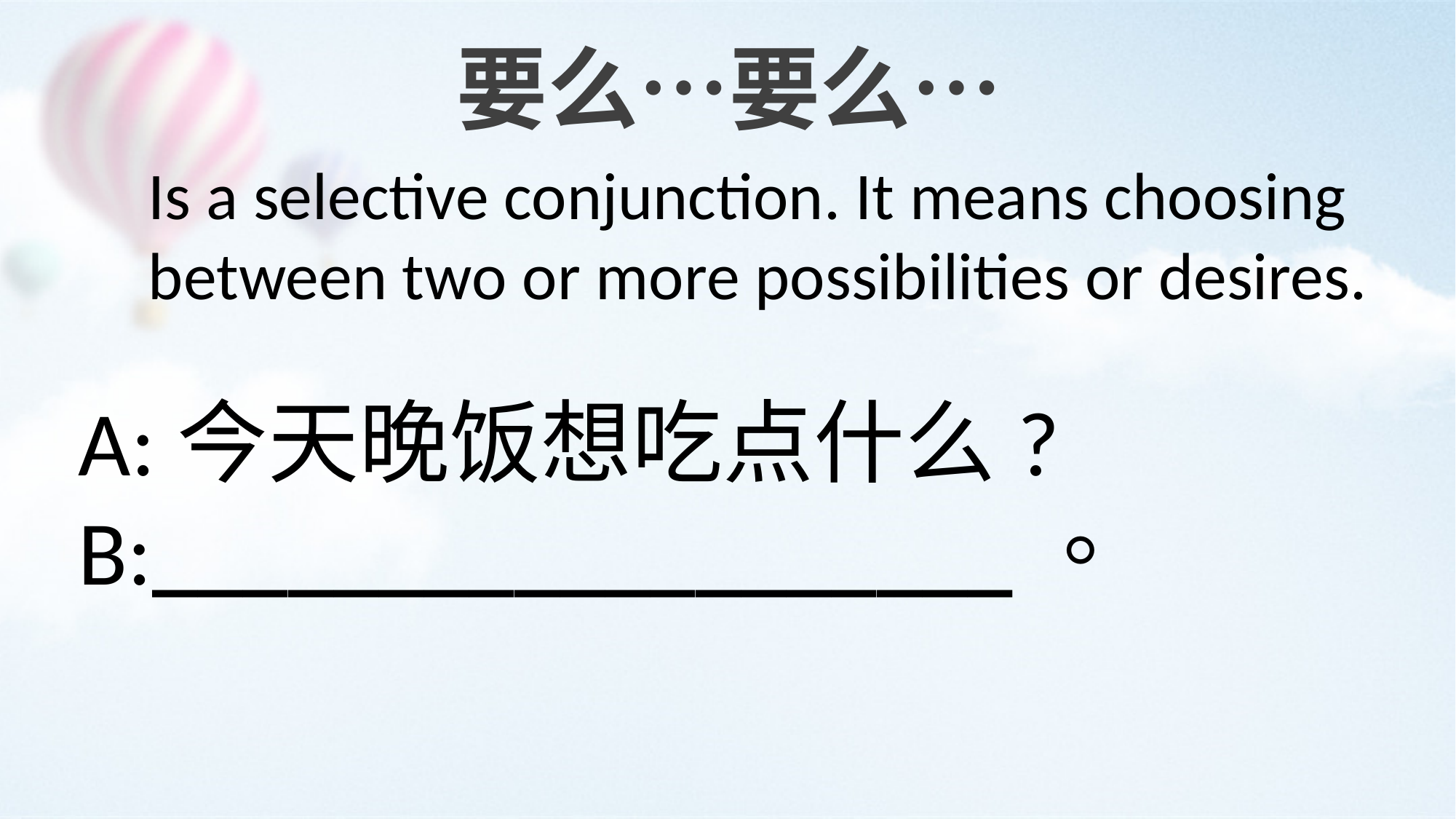

要么…要么…
Is a selective conjunction. It means choosing between two or more possibilities or desires.
A:今天晚饭想吃点什么?
B:___________________。